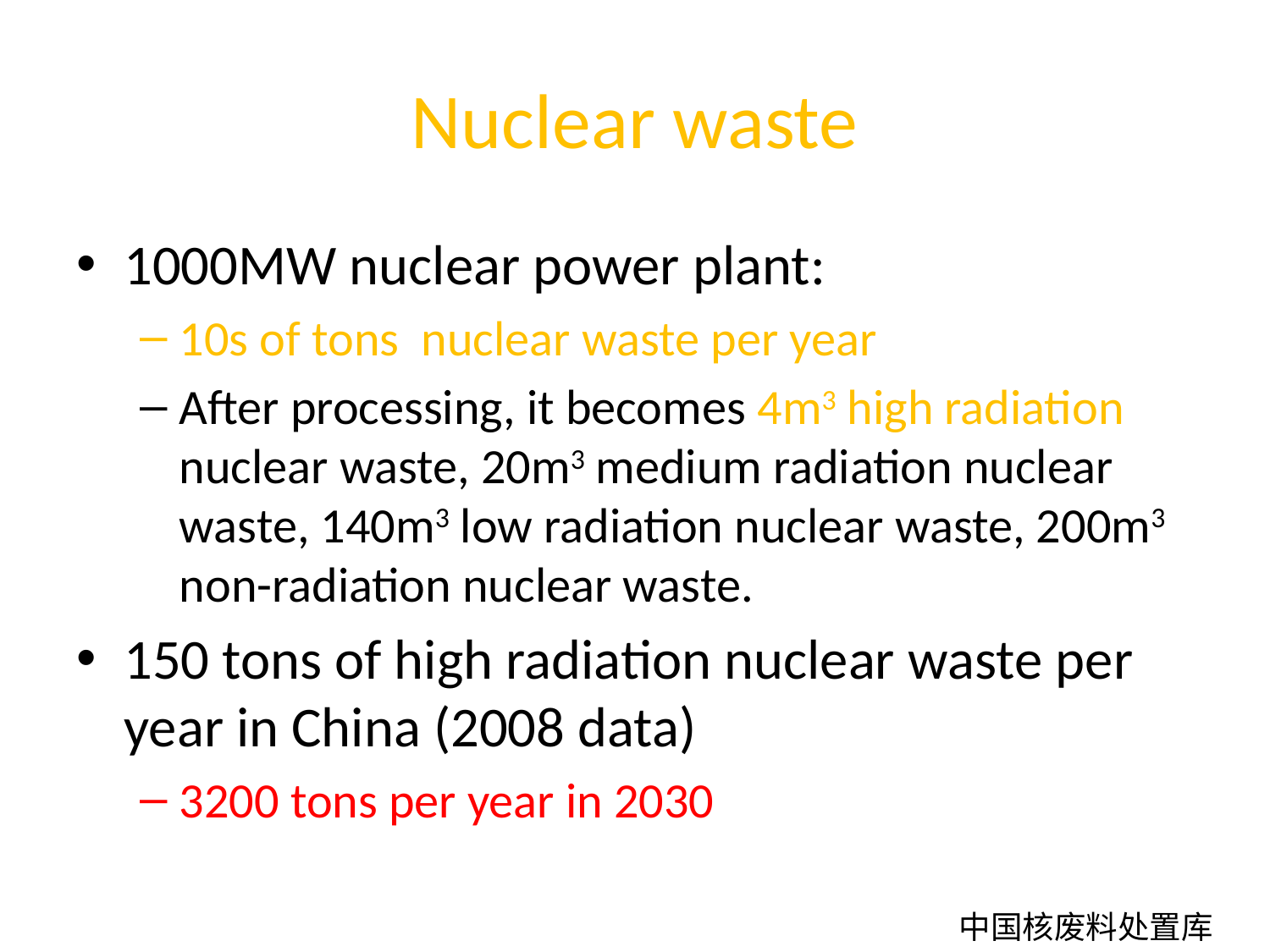

# Nuclear waste
1000MW nuclear power plant:
10s of tons  nuclear waste per year
After processing, it becomes 4m3 high radiation nuclear waste, 20m3 medium radiation nuclear waste, 140m3 low radiation nuclear waste, 200m3 non-radiation nuclear waste.
150 tons of high radiation nuclear waste per year in China (2008 data)
3200 tons per year in 2030
中国核废料处置库